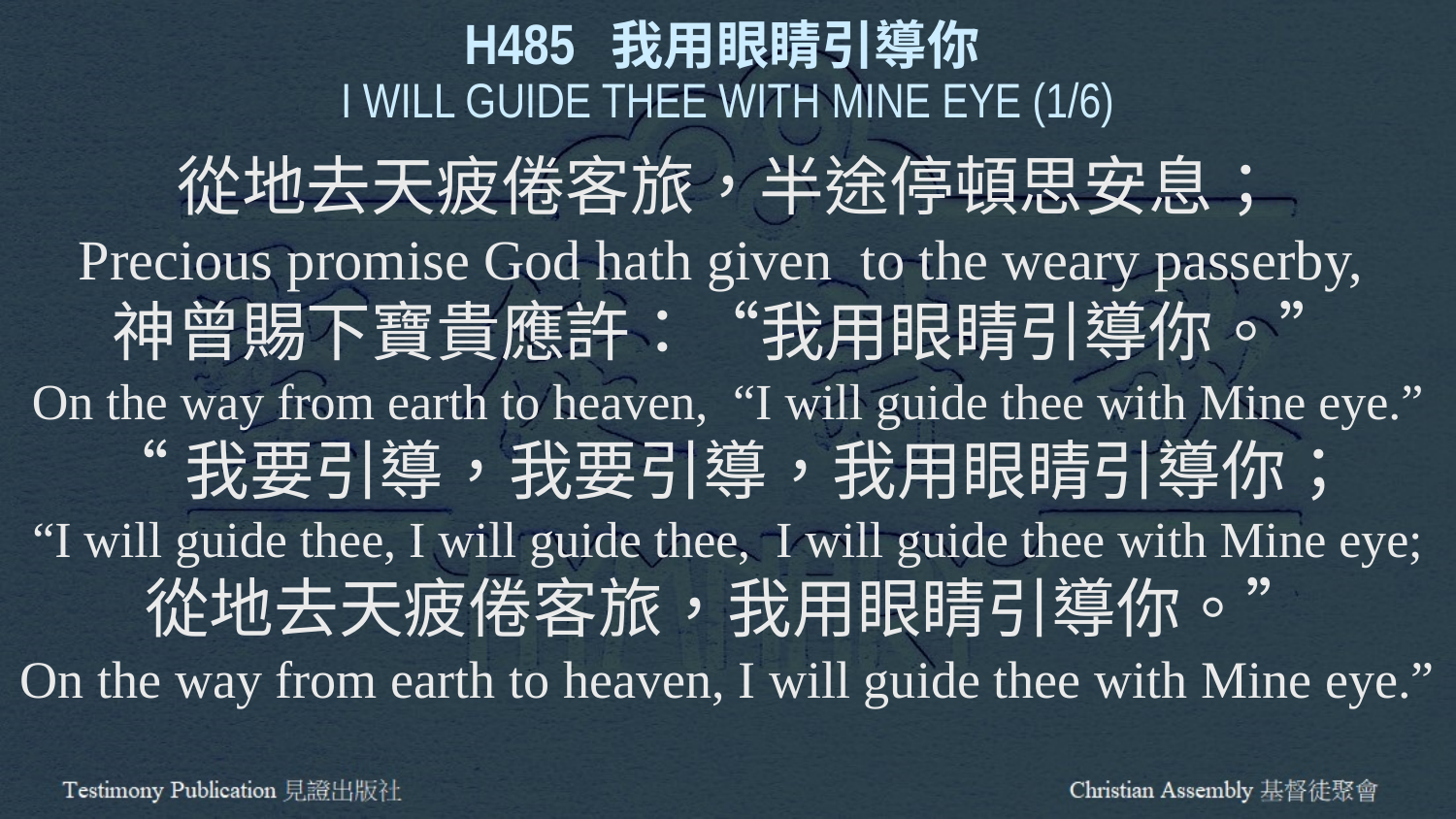

H485  我用眼睛引導你
I WILL GUIDE THEE WITH MINE EYE (1/6)
從地去天疲倦客旅，半途停頓思安息；
Precious promise God hath given  to the weary passerby,
神曾賜下寶貴應許：“我用眼睛引導你。”
On the way from earth to heaven,  “I will guide thee with Mine eye.”
“我要引導，我要引導，我用眼睛引導你；
“I will guide thee, I will guide thee,  I will guide thee with Mine eye;
從地去天疲倦客旅，我用眼睛引導你。”
On the way from earth to heaven, I will guide thee with Mine eye.”